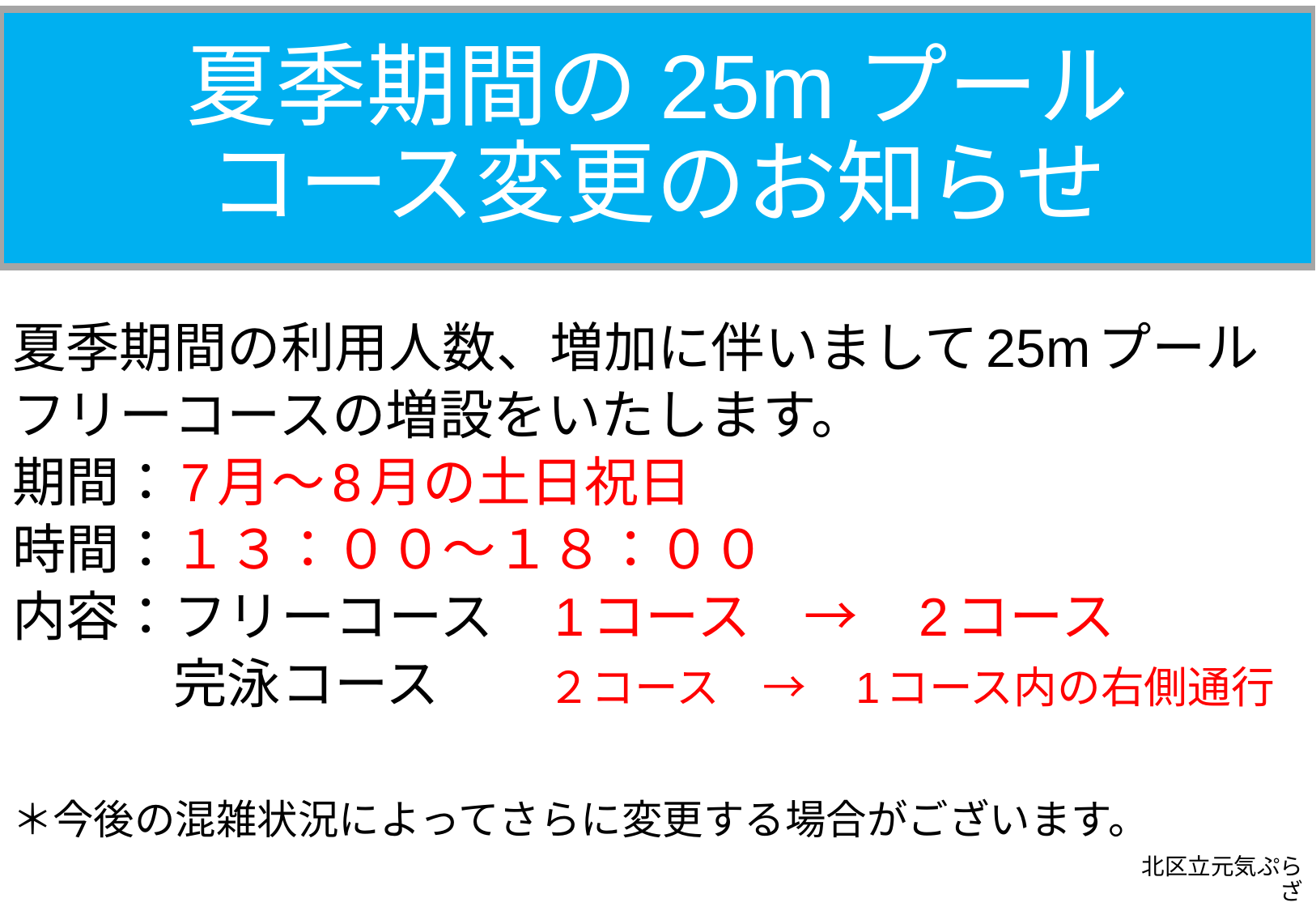

# 夏季期間の25mプール コース変更のお知らせ
夏季期間の利用人数、増加に伴いまして25mプール
フリーコースの増設をいたします。
期間：7月～8月の土日祝日
時間：１３：００～１８：００
内容：フリーコース　1コース　→　2コース
　　　完泳コース　　２コース　→　1コース内の右側通行

＊今後の混雑状況によってさらに変更する場合がございます。
　　　　　　　　　　　　　　　　　　　　　　　　　　　　　　　　　　　　　　　　　　　北区立元気ぷらざ